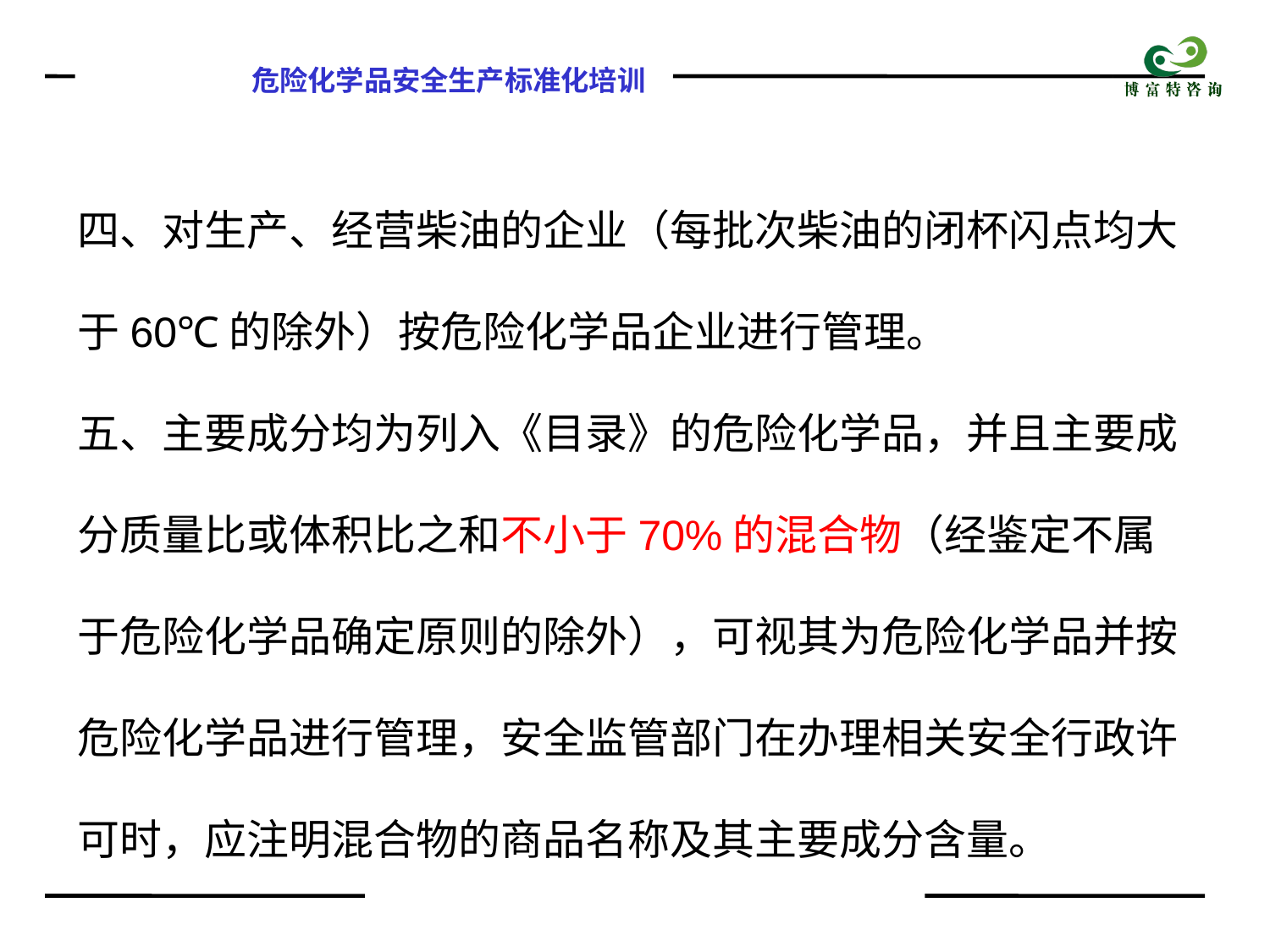

四、对生产、经营柴油的企业（每批次柴油的闭杯闪点均大于60℃的除外）按危险化学品企业进行管理。
五、主要成分均为列入《目录》的危险化学品，并且主要成分质量比或体积比之和不小于70%的混合物（经鉴定不属于危险化学品确定原则的除外），可视其为危险化学品并按危险化学品进行管理，安全监管部门在办理相关安全行政许可时，应注明混合物的商品名称及其主要成分含量。